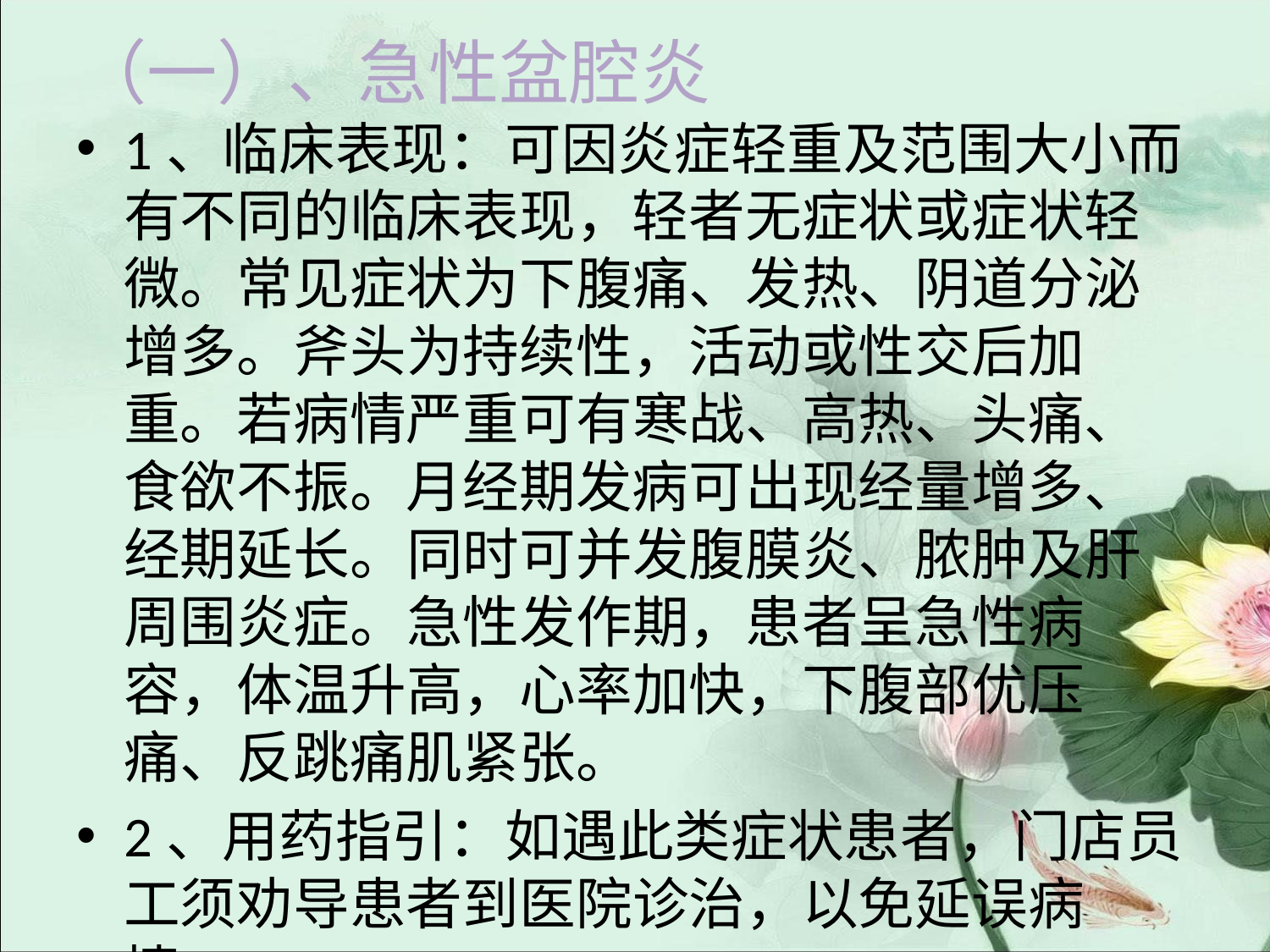

# （一）、急性盆腔炎
1、临床表现：可因炎症轻重及范围大小而有不同的临床表现，轻者无症状或症状轻微。常见症状为下腹痛、发热、阴道分泌增多。斧头为持续性，活动或性交后加重。若病情严重可有寒战、高热、头痛、食欲不振。月经期发病可出现经量增多、经期延长。同时可并发腹膜炎、脓肿及肝周围炎症。急性发作期，患者呈急性病容，体温升高，心率加快，下腹部优压痛、反跳痛肌紧张。
2、用药指引：如遇此类症状患者，门店员工须劝导患者到医院诊治，以免延误病情。